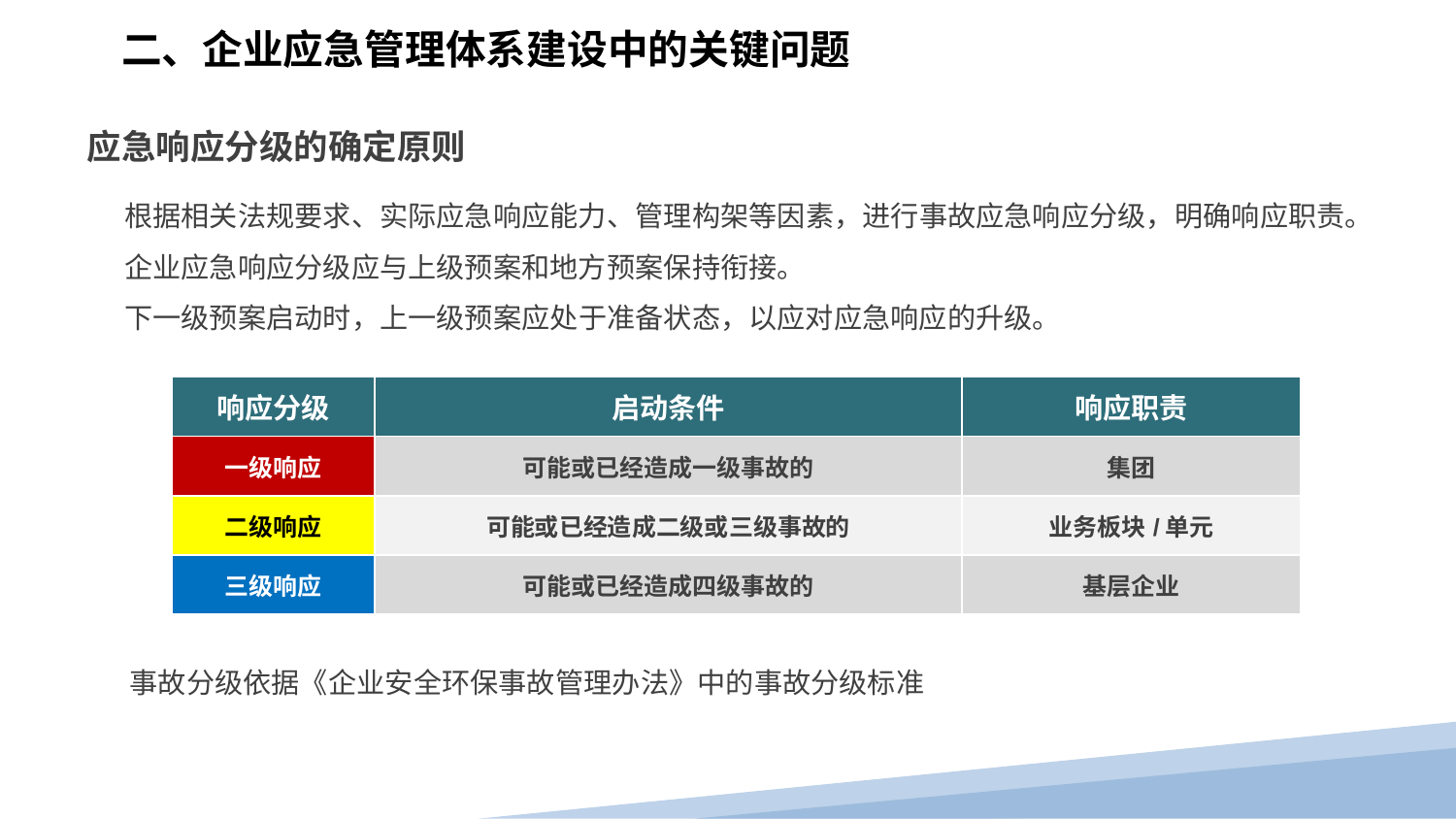

二、企业应急管理体系建设中的关键问题
应急响应分级的确定原则
根据相关法规要求、实际应急响应能力、管理构架等因素，进行事故应急响应分级，明确响应职责。
企业应急响应分级应与上级预案和地方预案保持衔接。
下一级预案启动时，上一级预案应处于准备状态，以应对应急响应的升级。
| 响应分级 | 启动条件 | 响应职责 |
| --- | --- | --- |
| 一级响应 | 可能或已经造成一级事故的 | 集团 |
| 二级响应 | 可能或已经造成二级或三级事故的 | 业务板块/单元 |
| 三级响应 | 可能或已经造成四级事故的 | 基层企业 |
事故分级依据《企业安全环保事故管理办法》中的事故分级标准